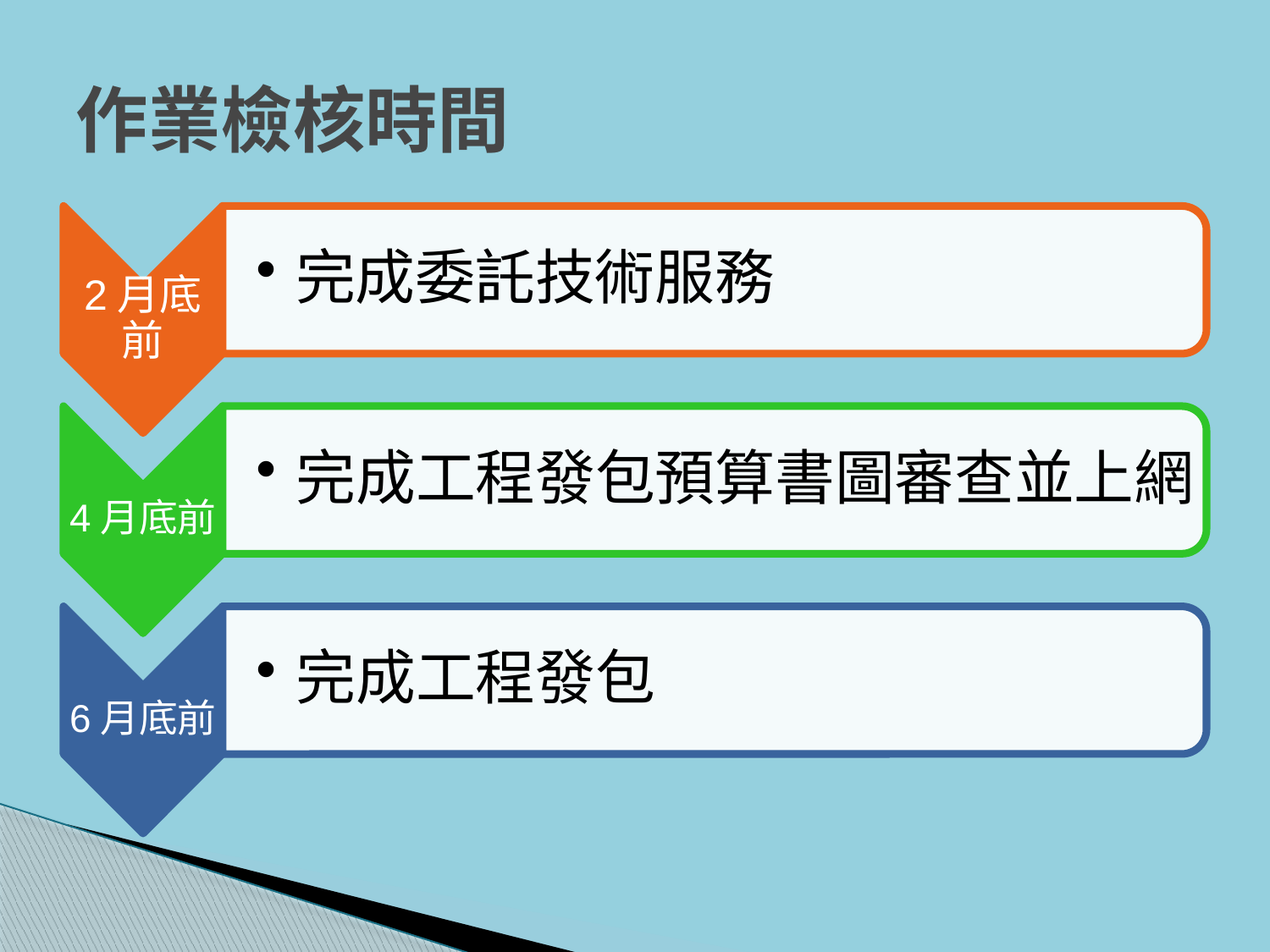

# 作業檢核時間
2月底前
完成委託技術服務
4月底前
完成工程發包預算書圖審查並上網
6月底前
完成工程發包